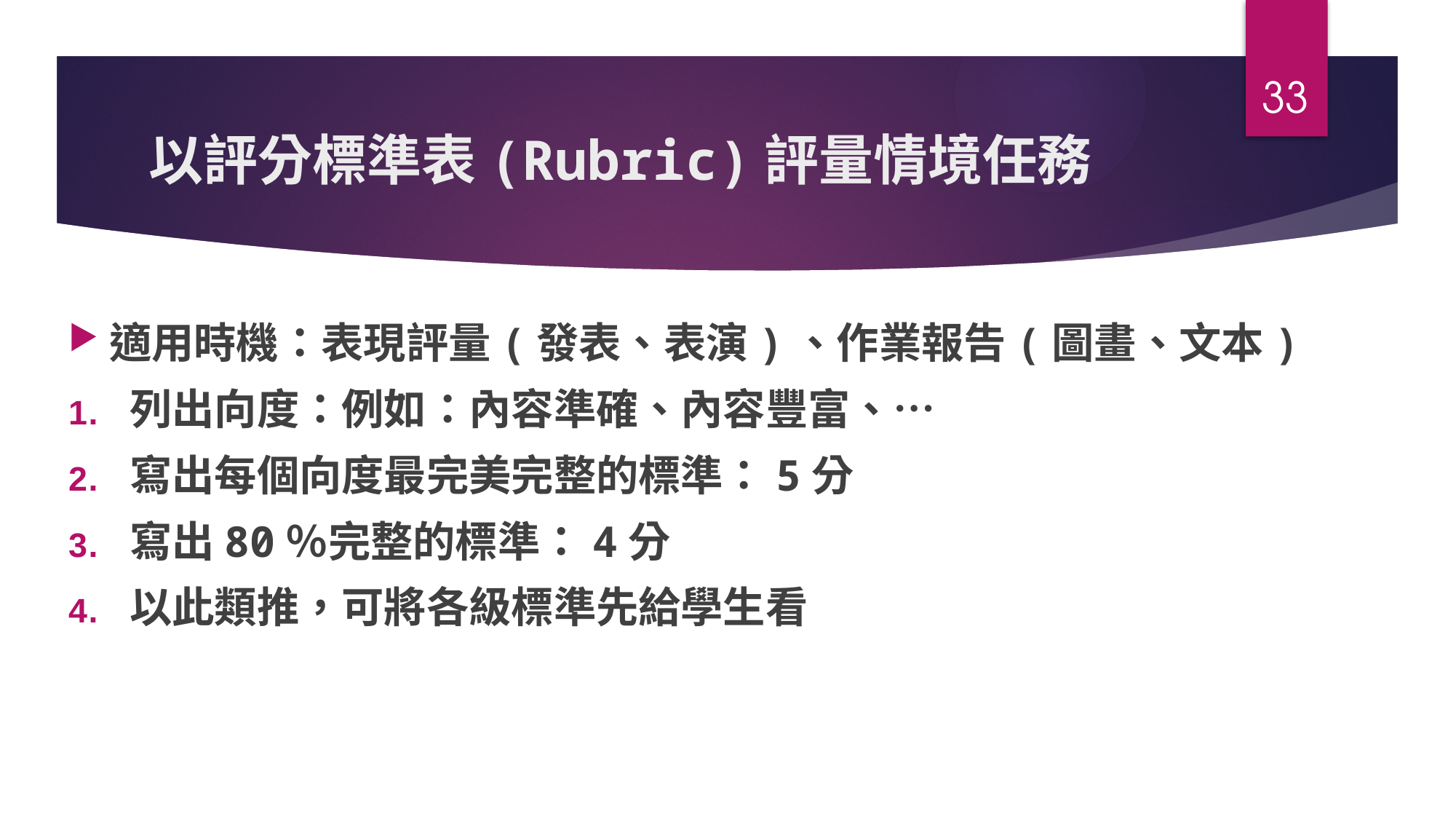

33
# 以評分標準表(Rubric)評量情境任務
適用時機：表現評量(發表、表演)、作業報告(圖畫、文本)
列出向度：例如：內容準確、內容豐富、…
寫出每個向度最完美完整的標準：5分
寫出80％完整的標準：4分
以此類推，可將各級標準先給學生看